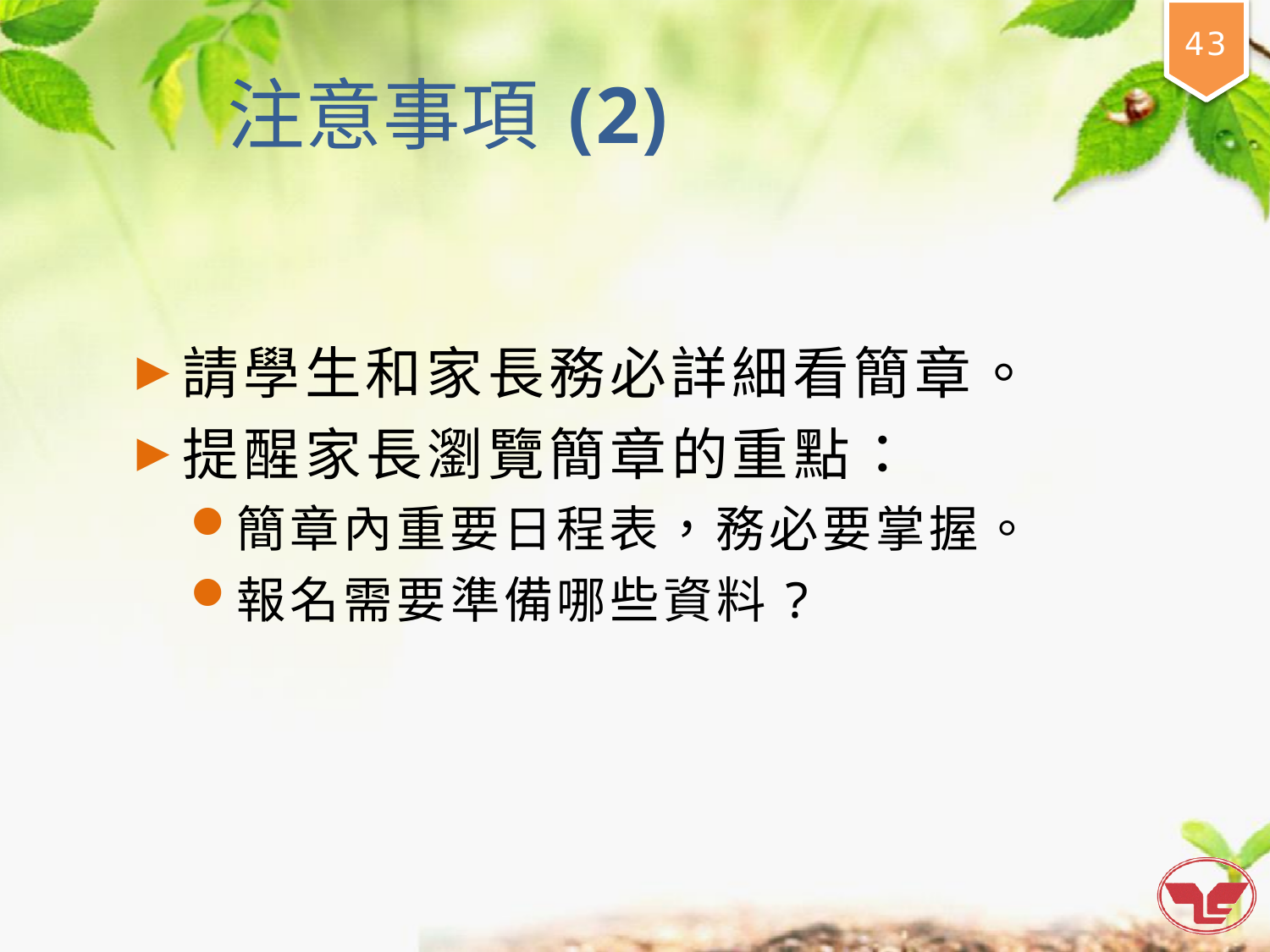

43
# 注意事項(2)
請學生和家長務必詳細看簡章。
提醒家長瀏覽簡章的重點：
簡章內重要日程表，務必要掌握。
報名需要準備哪些資料?